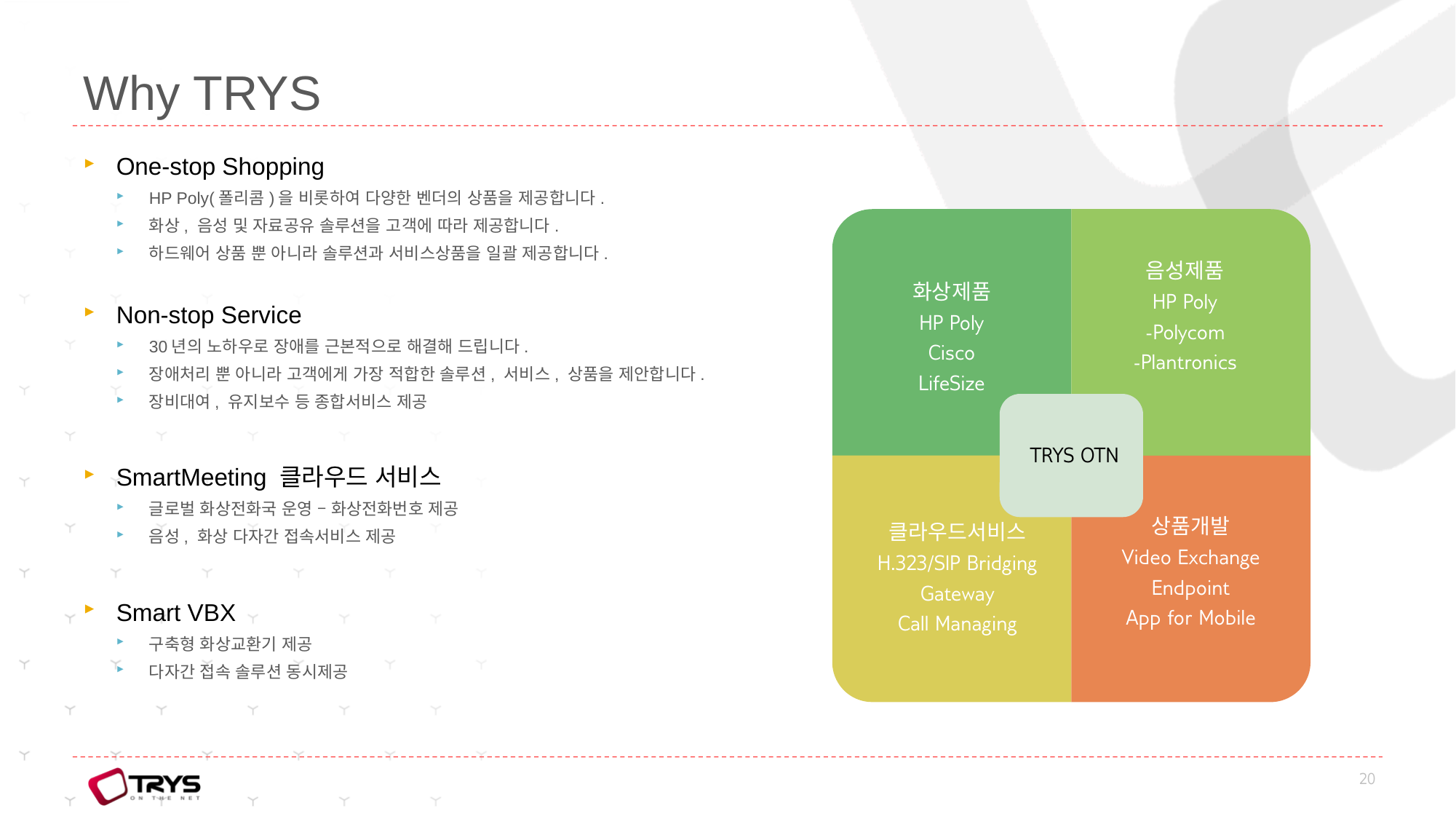

# Why TRYS
One-stop Shopping
HP Poly(폴리콤)을 비롯하여 다양한 벤더의 상품을 제공합니다.
화상, 음성 및 자료공유 솔루션을 고객에 따라 제공합니다.
하드웨어 상품 뿐 아니라 솔루션과 서비스상품을 일괄 제공합니다.

Non-stop Service
30년의 노하우로 장애를 근본적으로 해결해 드립니다.
장애처리 뿐 아니라 고객에게 가장 적합한 솔루션, 서비스, 상품을 제안합니다.
장비대여, 유지보수 등 종합서비스 제공

SmartMeeting 클라우드 서비스
글로벌 화상전화국 운영 – 화상전화번호 제공
음성, 화상 다자간 접속서비스 제공

Smart VBX
구축형 화상교환기 제공
다자간 접속 솔루션 동시제공

화상제품
HP Poly
Cisco
LifeSize
음성제품
HP Poly
-Polycom
-Plantronics

클라우드서비스
H.323/SIP Bridging
Gateway
Call Managing
상품개발
Video Exchange
Endpoint
App for Mobile
TRYS OTN
20